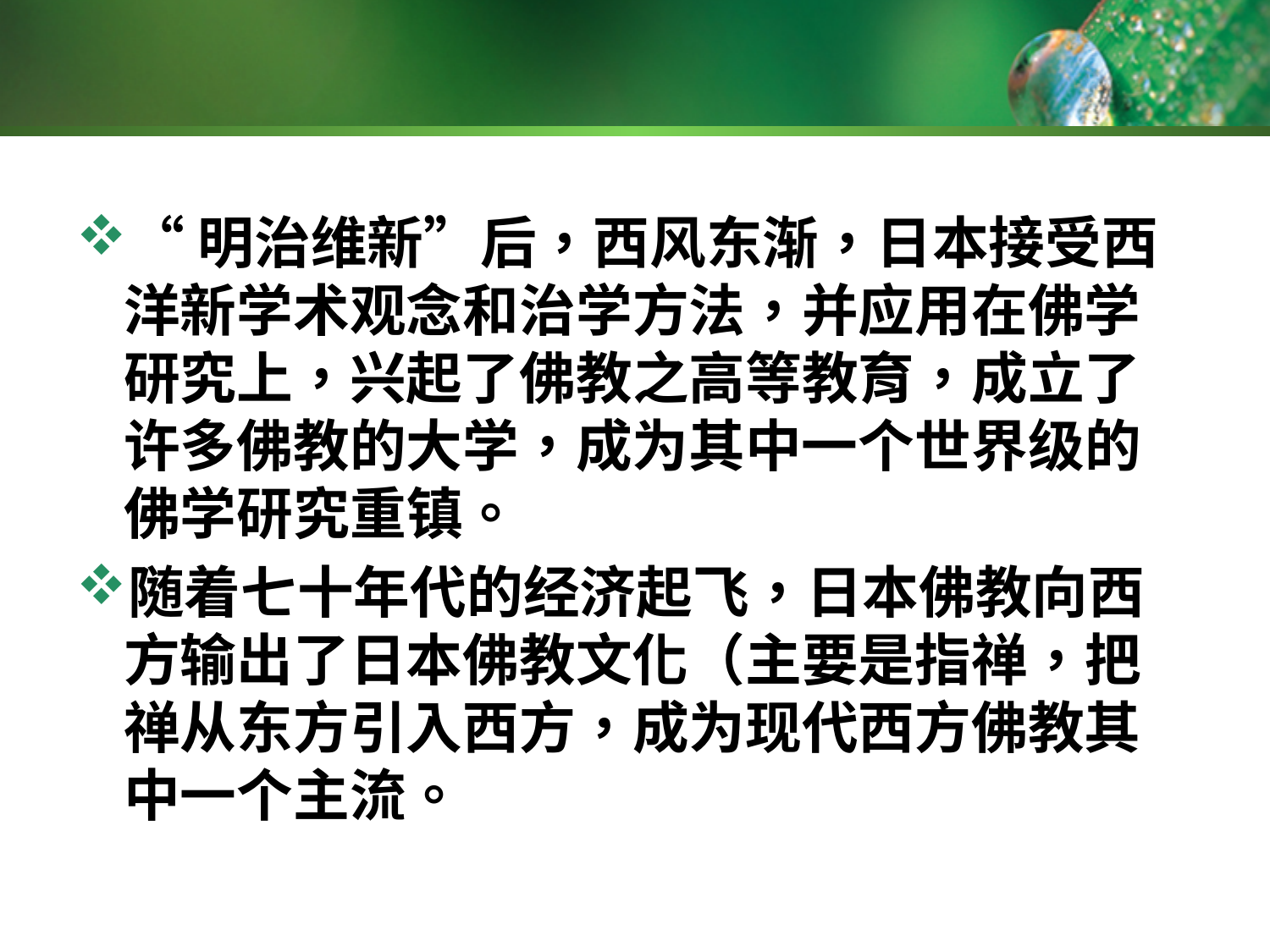

#
“明治维新”后，西风东渐，日本接受西洋新学术观念和治学方法，并应用在佛学研究上，兴起了佛教之高等教育，成立了许多佛教的大学，成为其中一个世界级的佛学研究重镇。
随着七十年代的经济起飞，日本佛教向西方输出了日本佛教文化（主要是指禅，把禅从东方引入西方，成为现代西方佛教其中一个主流。